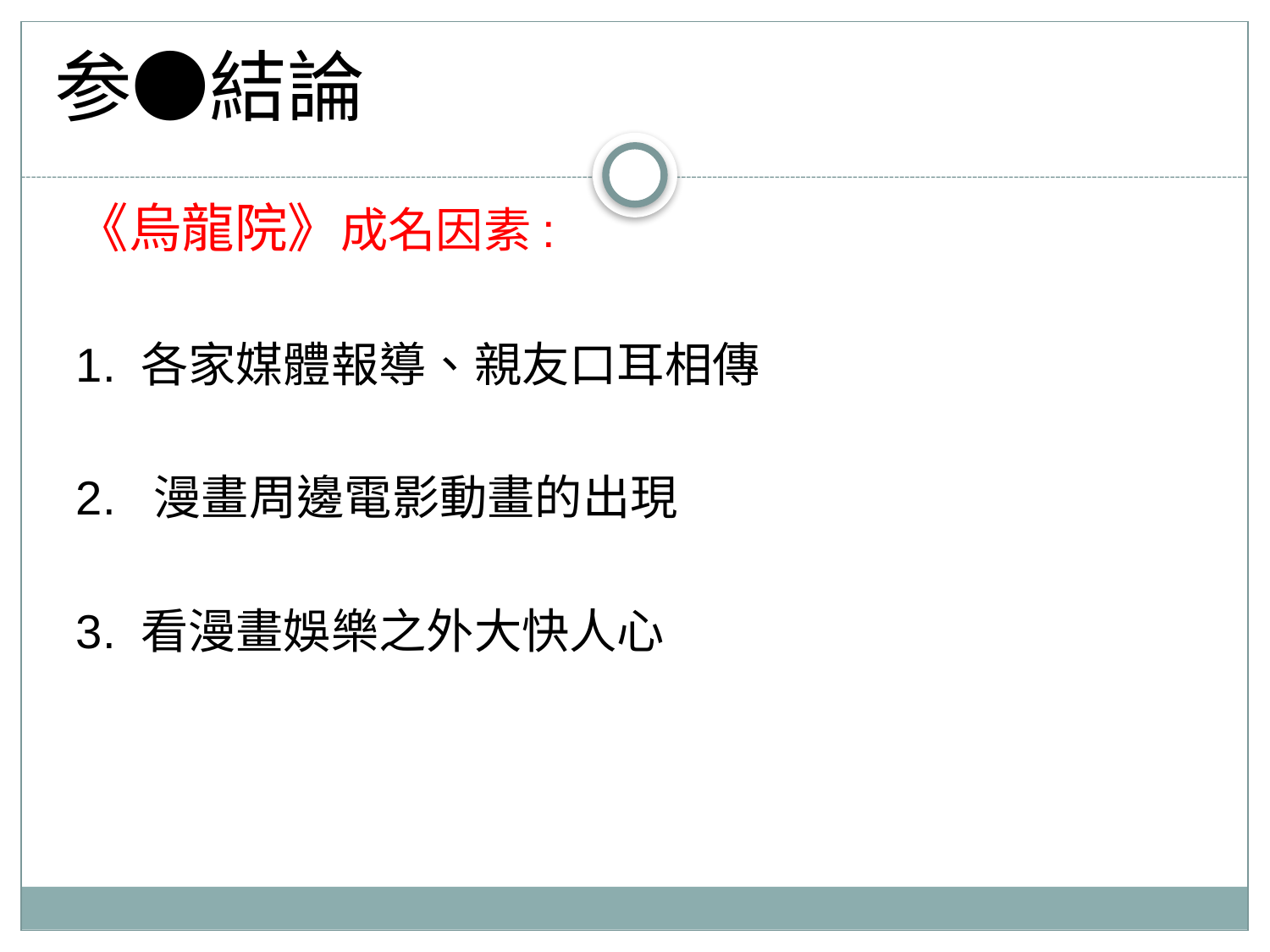

# 参●結論
《烏龍院》成名因素:

1. 各家媒體報導、親友口耳相傳

2.  漫畫周邊電影動畫的出現

3. 看漫畫娛樂之外大快人心